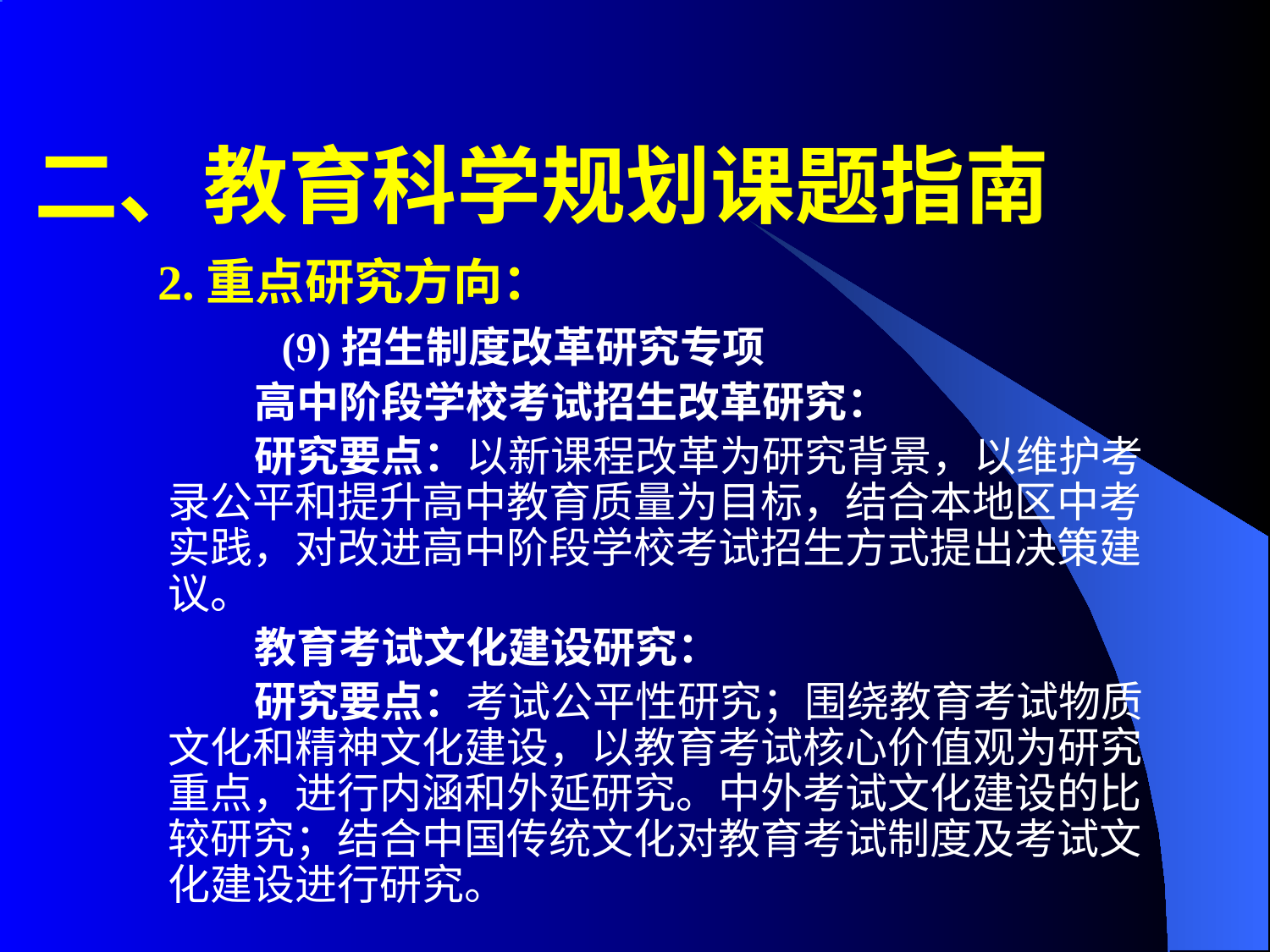

二、教育科学规划课题指南
   2.重点研究方向：
        　(9)招生制度改革研究专项
             高中阶段学校考试招生改革研究：
             研究要点：以新课程改革为研究背景，以维护考录公平和提升高中教育质量为目标，结合本地区中考实践，对改进高中阶段学校考试招生方式提出决策建议。
             教育考试文化建设研究：
             研究要点：考试公平性研究；围绕教育考试物质文化和精神文化建设，以教育考试核心价值观为研究重点，进行内涵和外延研究。中外考试文化建设的比较研究；结合中国传统文化对教育考试制度及考试文化建设进行研究。